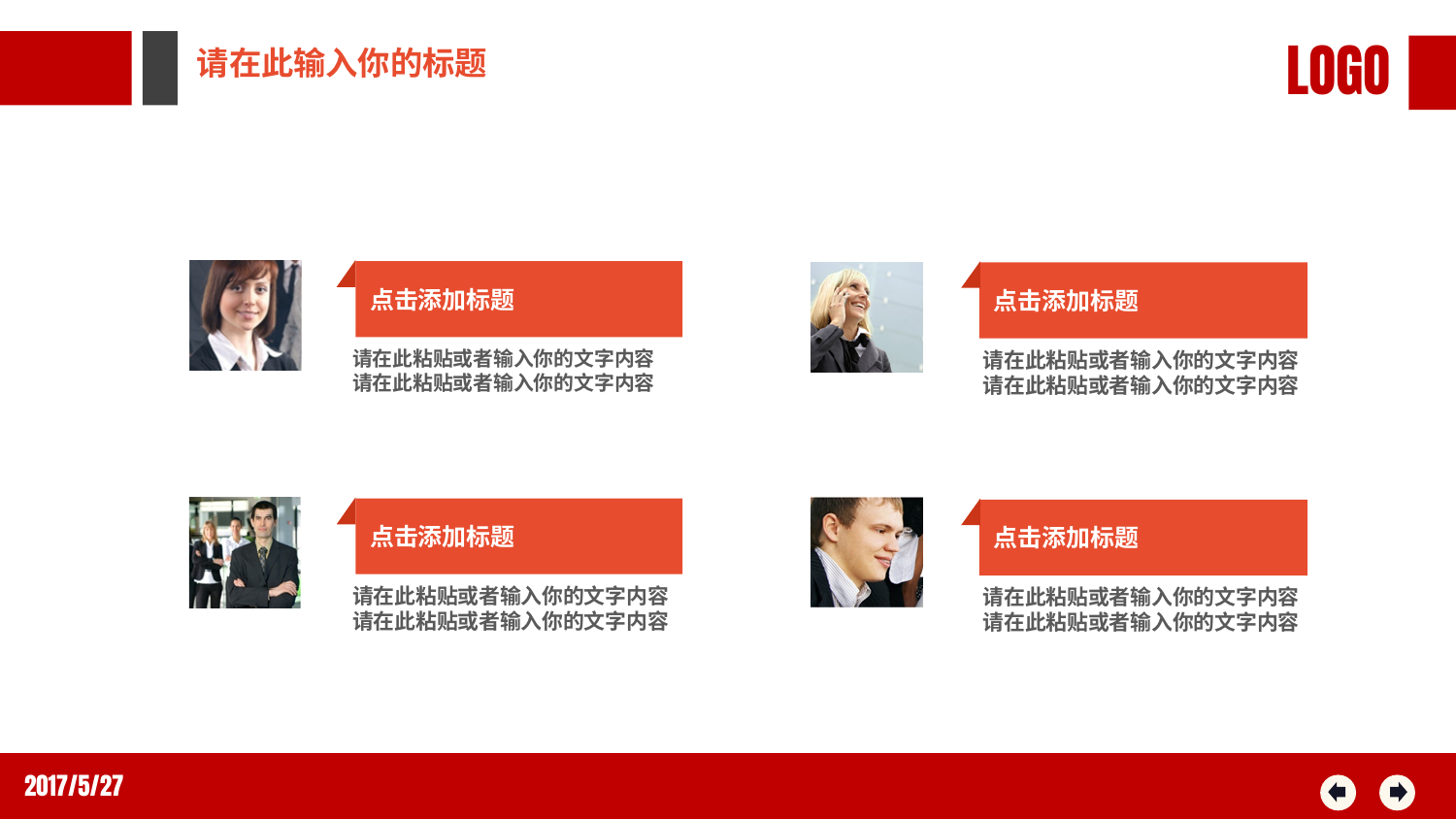

LOGO
请在此输入你的标题

点击添加标题

请在此粘贴或者输入你的文字内容
请在此粘贴或者输入你的文字内容

点击添加标题

请在此粘贴或者输入你的文字内容
请在此粘贴或者输入你的文字内容

点击添加标题

请在此粘贴或者输入你的文字内容
请在此粘贴或者输入你的文字内容

点击添加标题

请在此粘贴或者输入你的文字内容
请在此粘贴或者输入你的文字内容
2017/5/27